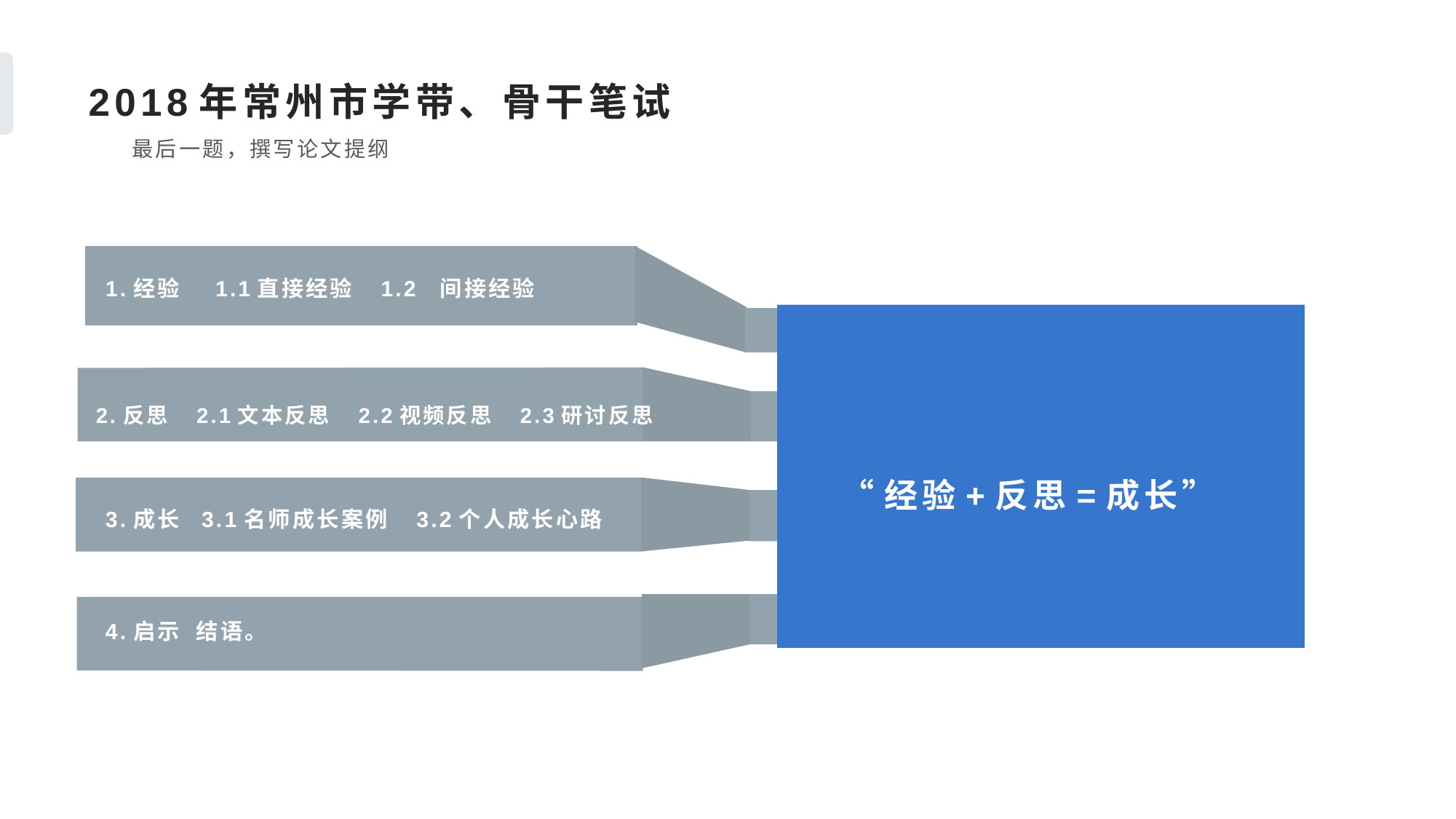

2018年常州市学带、骨干笔试

         最后一题，撰写论文提纲

1.经验    1.1直接经验   1.2  间接经验

2.反思   2.1文本反思   2.2视频反思   2.3研讨反思

“经验+反思=成长”

0
3.成长  3.1名师成长案例   3.2个人成长心路

4.启示  结语。